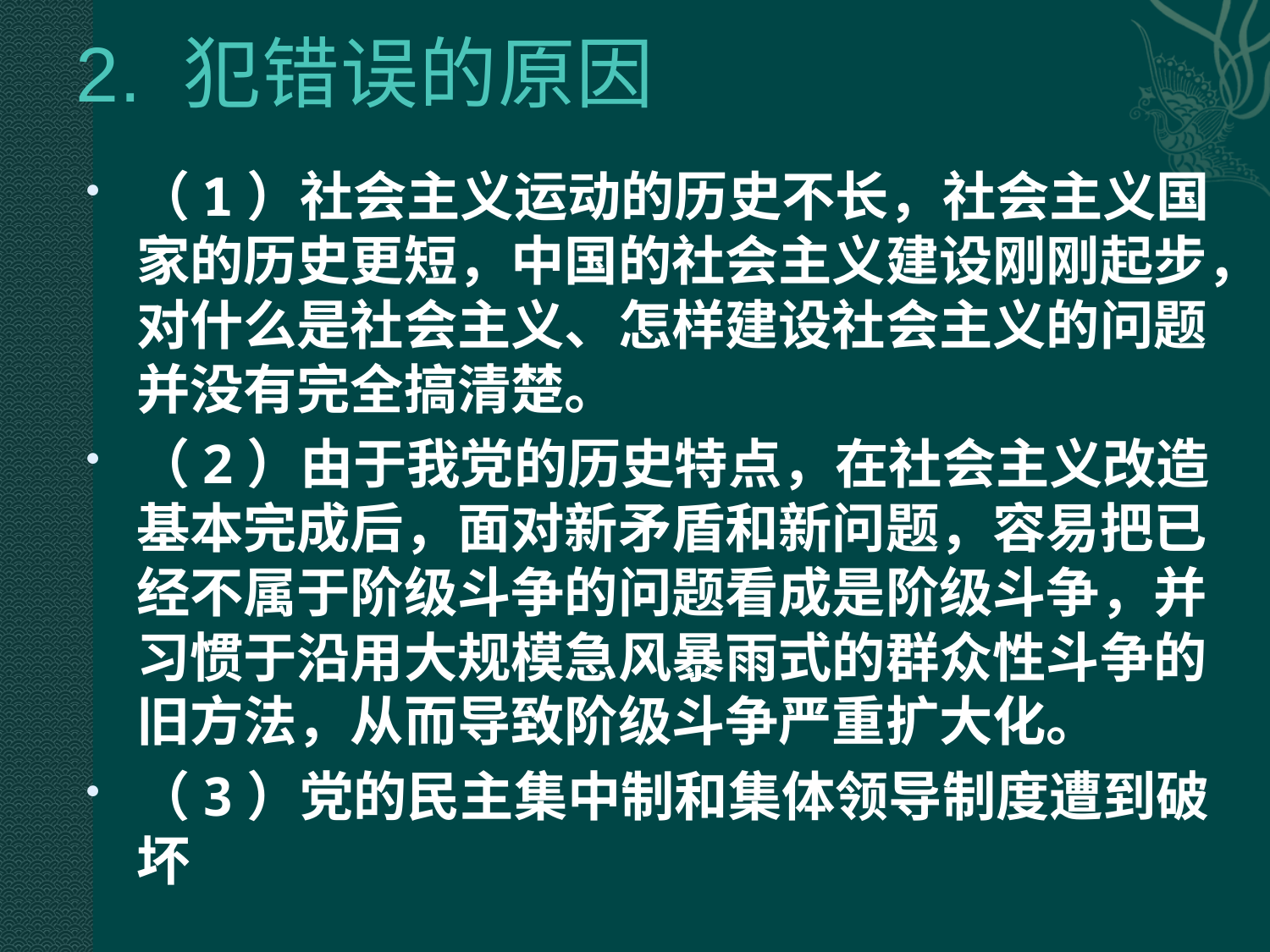

# 2. 犯错误的原因
（1）社会主义运动的历史不长，社会主义国家的历史更短，中国的社会主义建设刚刚起步，对什么是社会主义、怎样建设社会主义的问题并没有完全搞清楚。
（2）由于我党的历史特点，在社会主义改造基本完成后，面对新矛盾和新问题，容易把已经不属于阶级斗争的问题看成是阶级斗争，并习惯于沿用大规模急风暴雨式的群众性斗争的旧方法，从而导致阶级斗争严重扩大化。
（3）党的民主集中制和集体领导制度遭到破坏